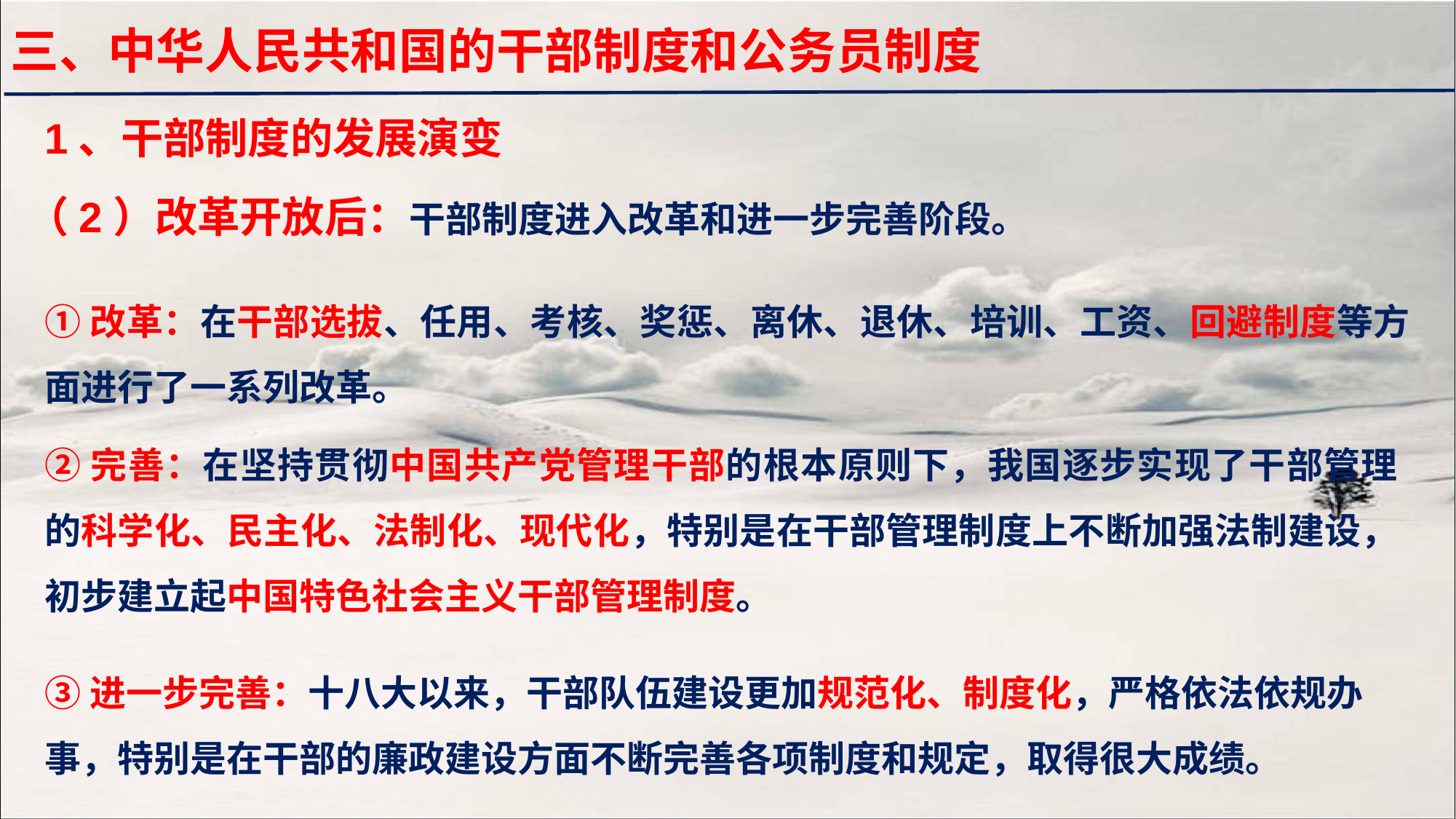

三、中华人民共和国的干部制度和公务员制度
1、干部制度的发展演变
（2）改革开放后：干部制度进入改革和进一步完善阶段。
①改革：在干部选拔、任用、考核、奖惩、离休、退休、培训、工资、回避制度等方面进行了一系列改革。
②完善：在坚持贯彻中国共产党管理干部的根本原则下，我国逐步实现了干部管理的科学化、民主化、法制化、现代化，特别是在干部管理制度上不断加强法制建设，初步建立起中国特色社会主义干部管理制度。
③进一步完善：十八大以来，干部队伍建设更加规范化、制度化，严格依法依规办事，特别是在干部的廉政建设方面不断完善各项制度和规定，取得很大成绩。